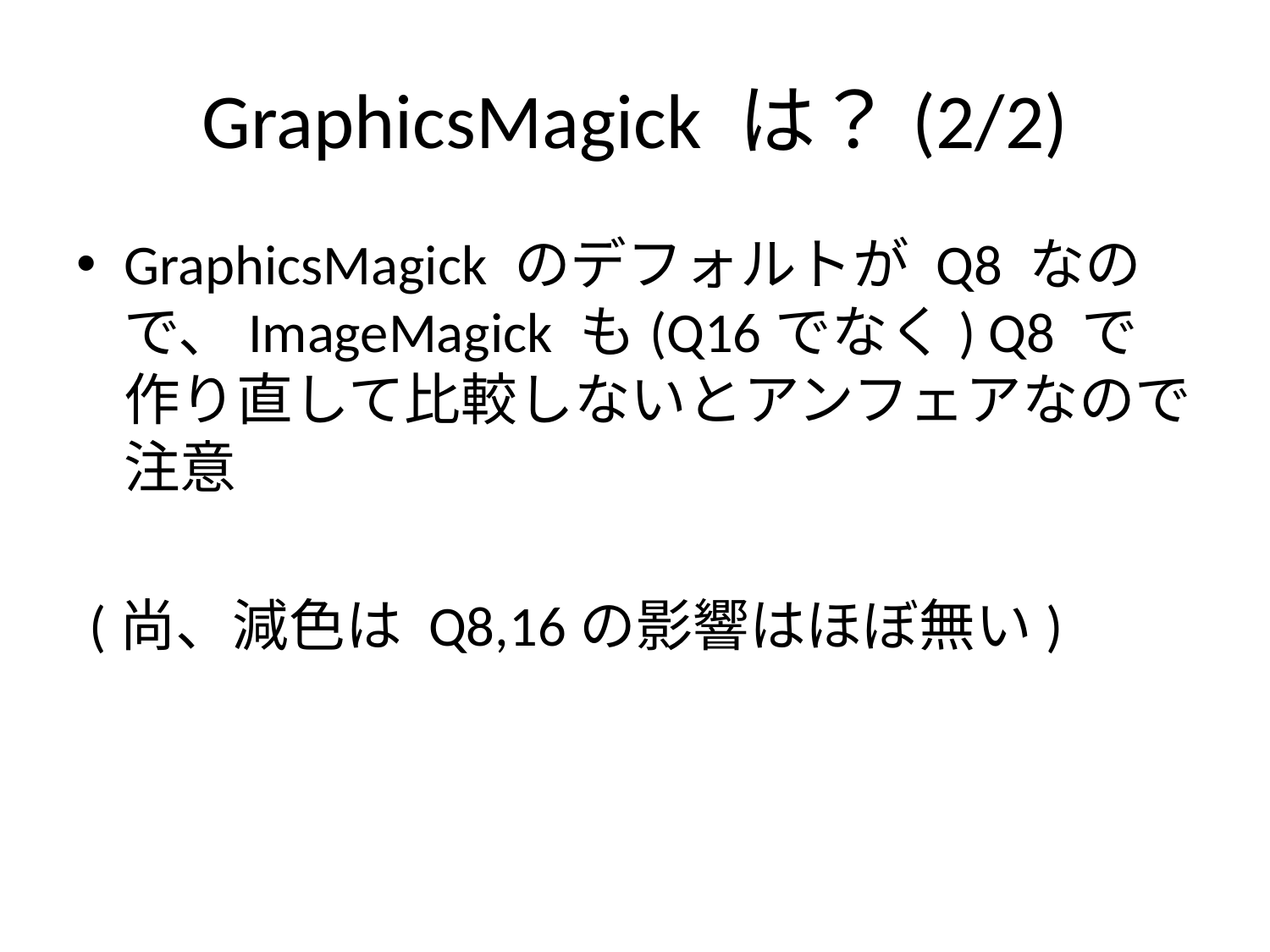

# GraphicsMagick は？(2/2)
GraphicsMagick のデフォルトが Q8 なので、ImageMagick も(Q16でなく) Q8 で作り直して比較しないとアンフェアなので注意

 (尚、減色は Q8,16の影響はほぼ無い)